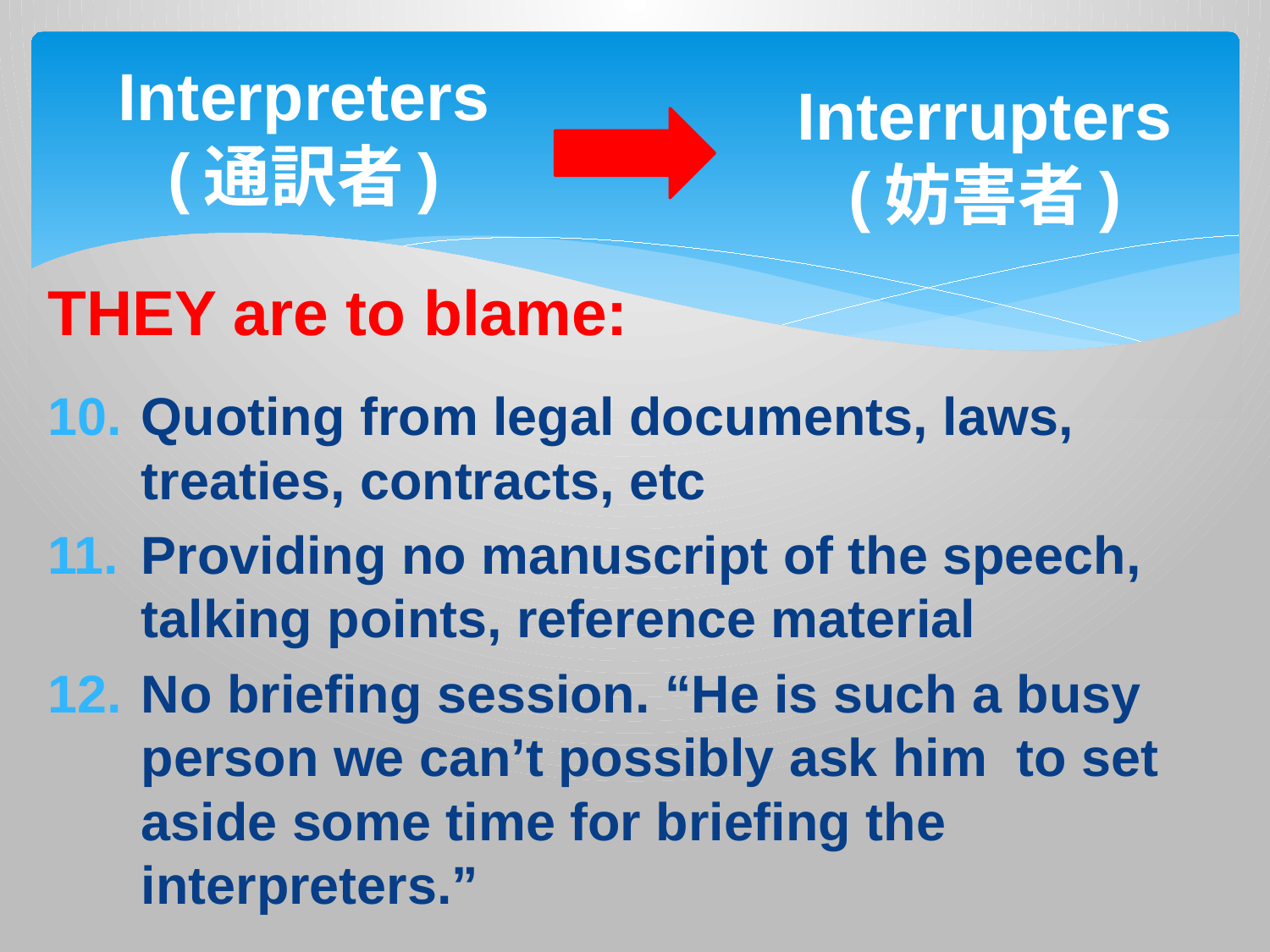

# Interpreters (通訳者)
Interrupters(妨害者)

THEY are to blame:

Quoting from legal documents, laws, treaties, contracts, etc
Providing no manuscript of the speech, talking points, reference material
No briefing session. “He is such a busy person we can’t possibly ask him  to set aside some time for briefing the interpreters.”